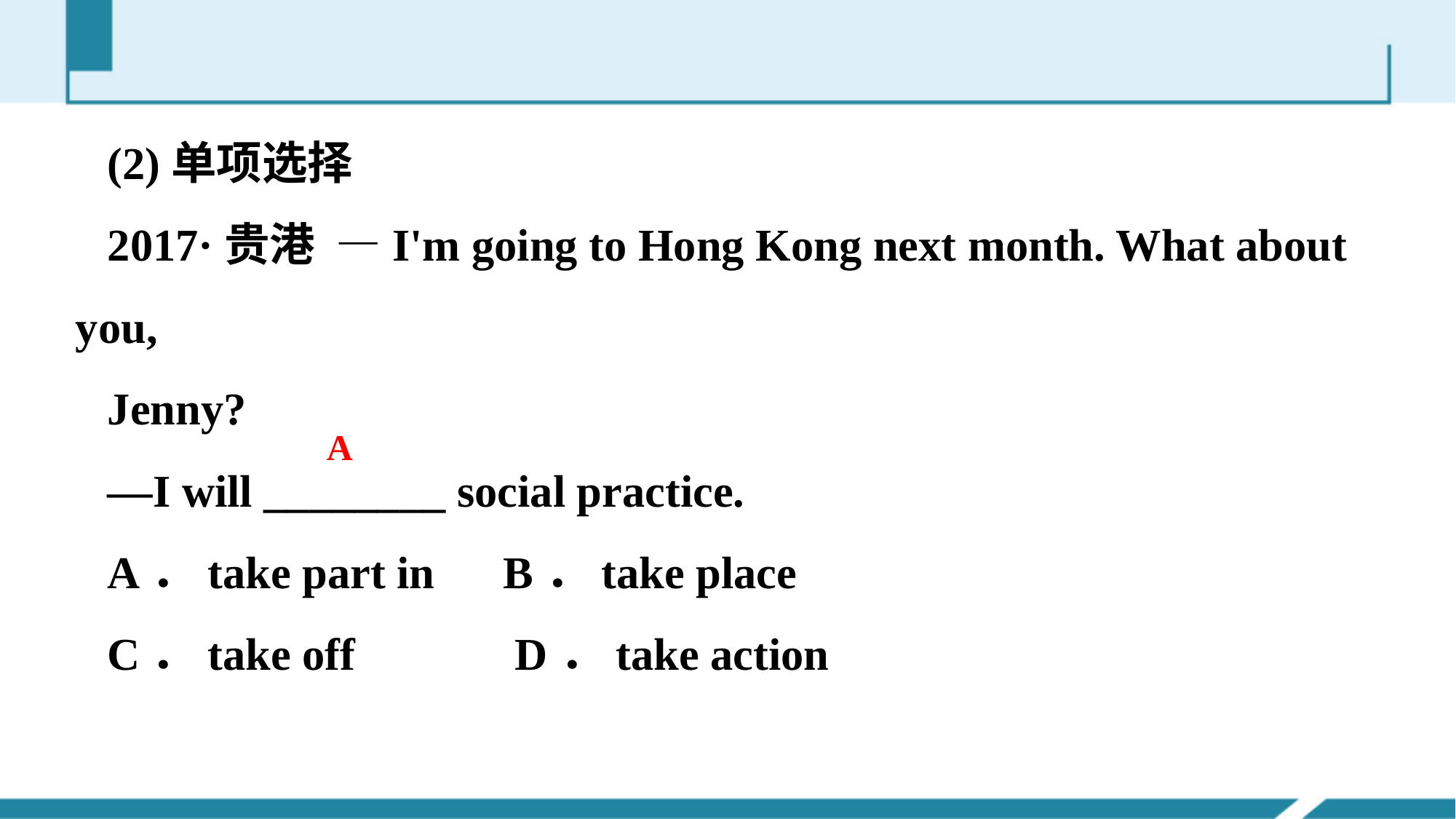

(2)单项选择
2017·贵港  —I'm going to Hong Kong next month. What about you,
Jenny?
—I will ________ social practice.
A．take part in      B．take place
C．take off              D．take action
A